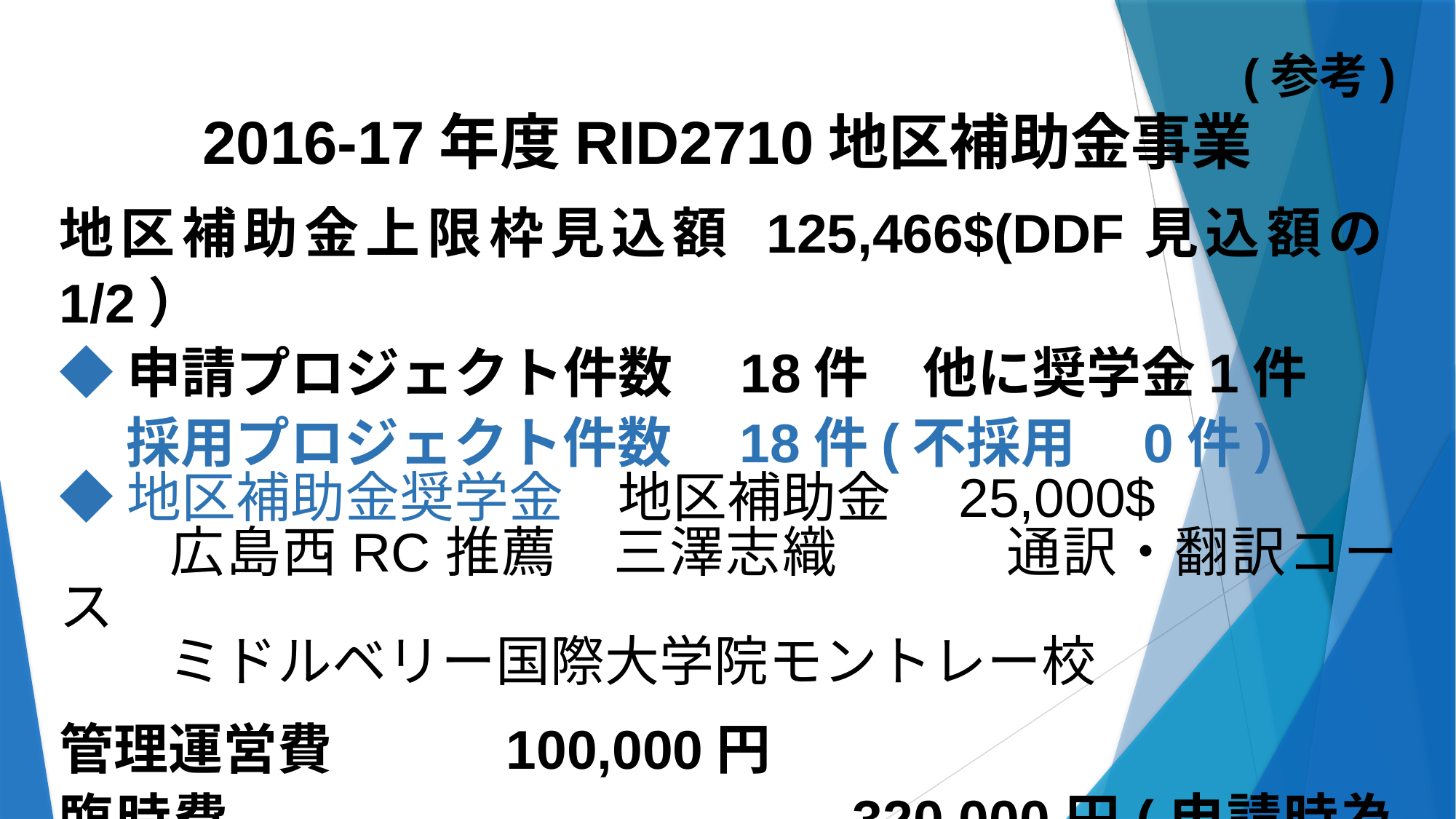

(参考)
2016-17年度RID2710地区補助金事業
地区補助金上限枠見込額 125,466$(DDF見込額の1/2）
◆申請プロジェクト件数　18件　他に奨学金1件
　 採用プロジェクト件数　18件(不採用　0件)
◆地区補助金奨学金　地区補助金　25,000$
	広島西RC推薦　三澤志織　　　通訳・翻訳コース
	ミドルベリー国際大学院モントレー校
管理運営費             100,000円
臨時費　　　　　			320,000円(申請時為替ﾚｰﾄとの差額)
　合計(予定)　　　 	 6,380,000円= 55,000$